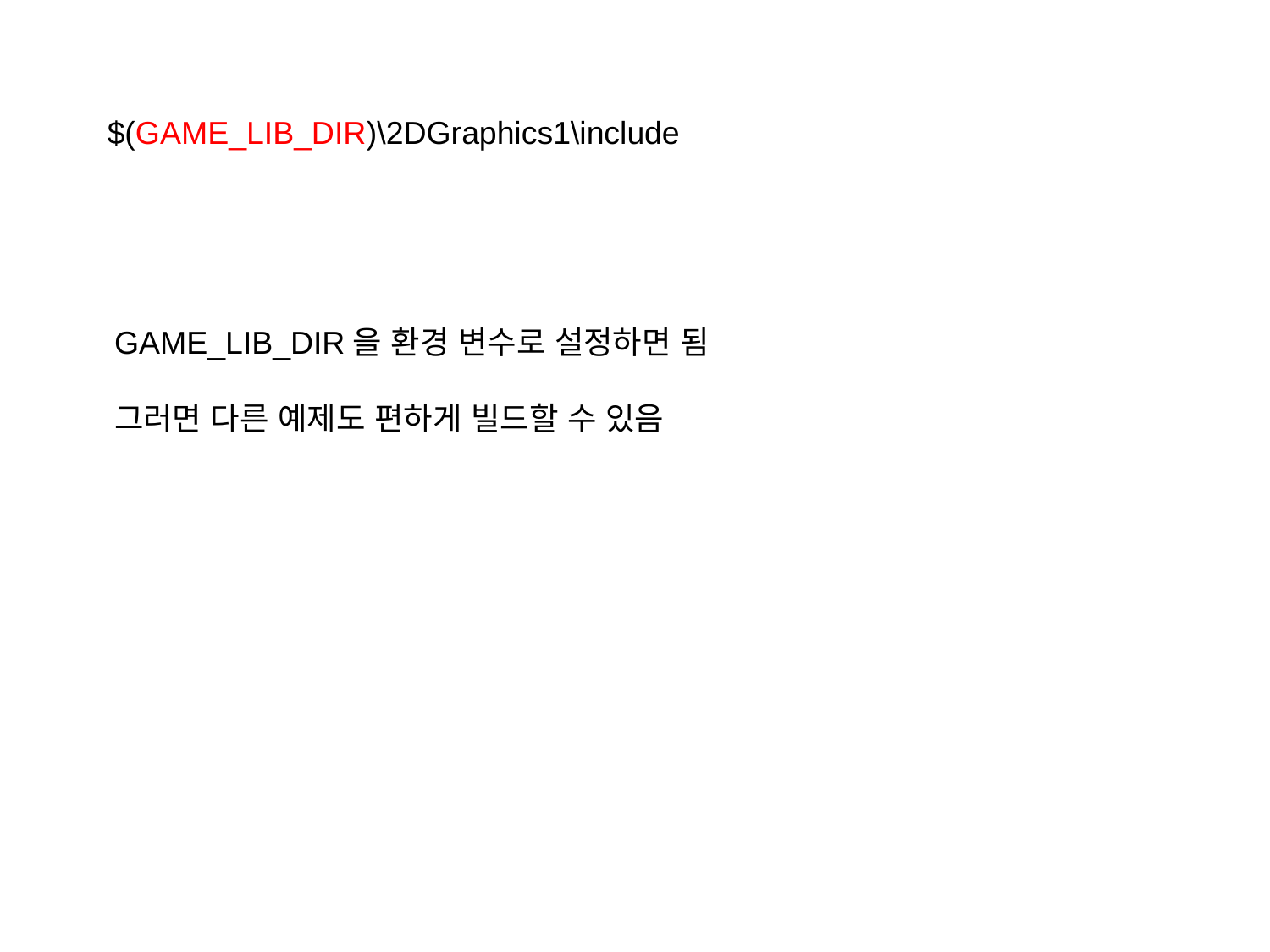

$(GAME_LIB_DIR)\2DGraphics1\include
GAME_LIB_DIR을 환경 변수로 설정하면 됨

그러면 다른 예제도 편하게 빌드할 수 있음